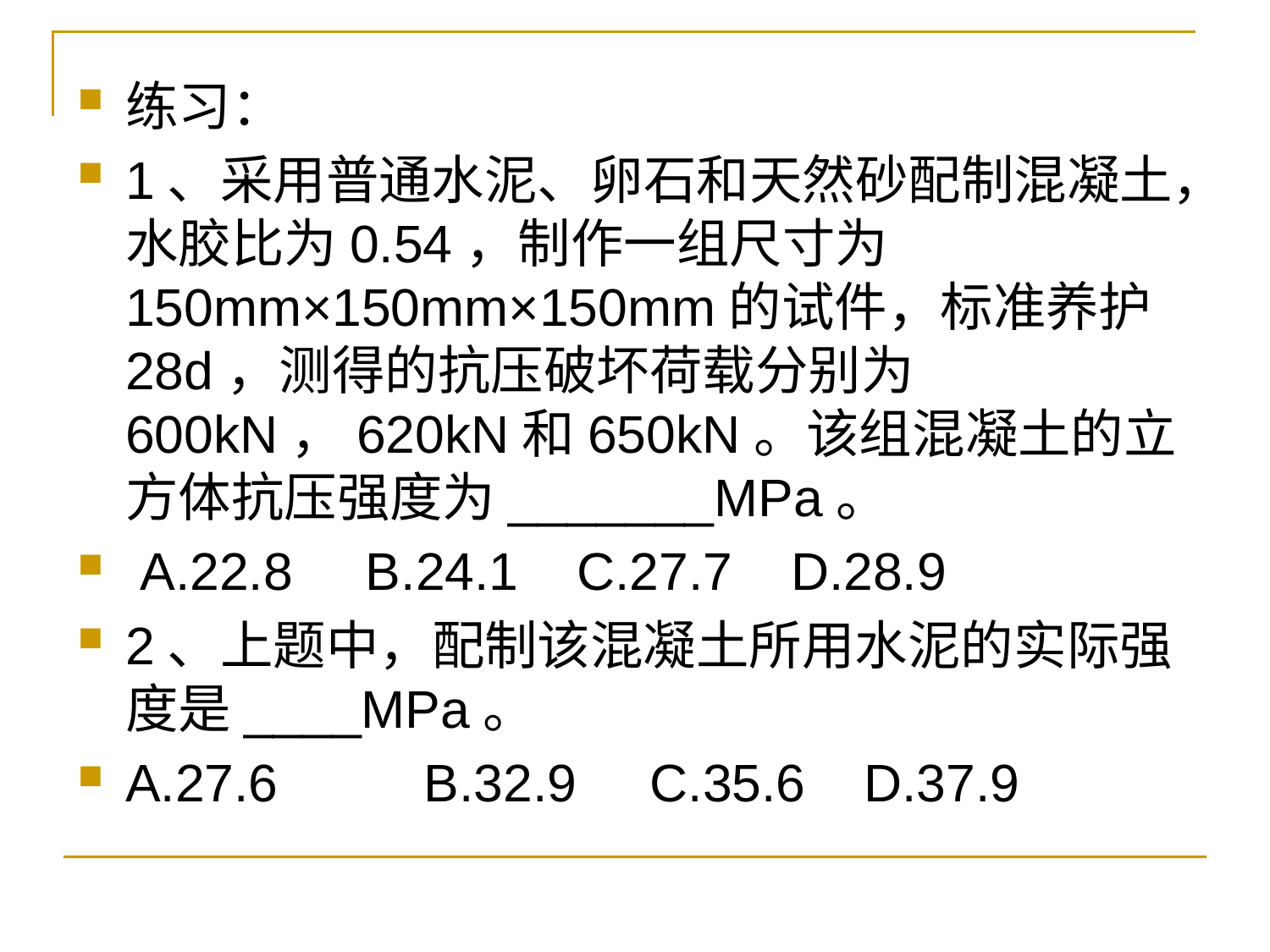

练习：
1、采用普通水泥、卵石和天然砂配制混凝土，水胶比为0.54，制作一组尺寸为150mm×150mm×150mm的试件，标准养护28d，测得的抗压破坏荷载分别为600kN，620kN和650kN。该组混凝土的立方体抗压强度为_______MPa。
 A.22.8     B.24.1    C.27.7    D.28.9
2、上题中，配制该混凝土所用水泥的实际强度是____MPa。
A.27.6          B.32.9     C.35.6    D.37.9